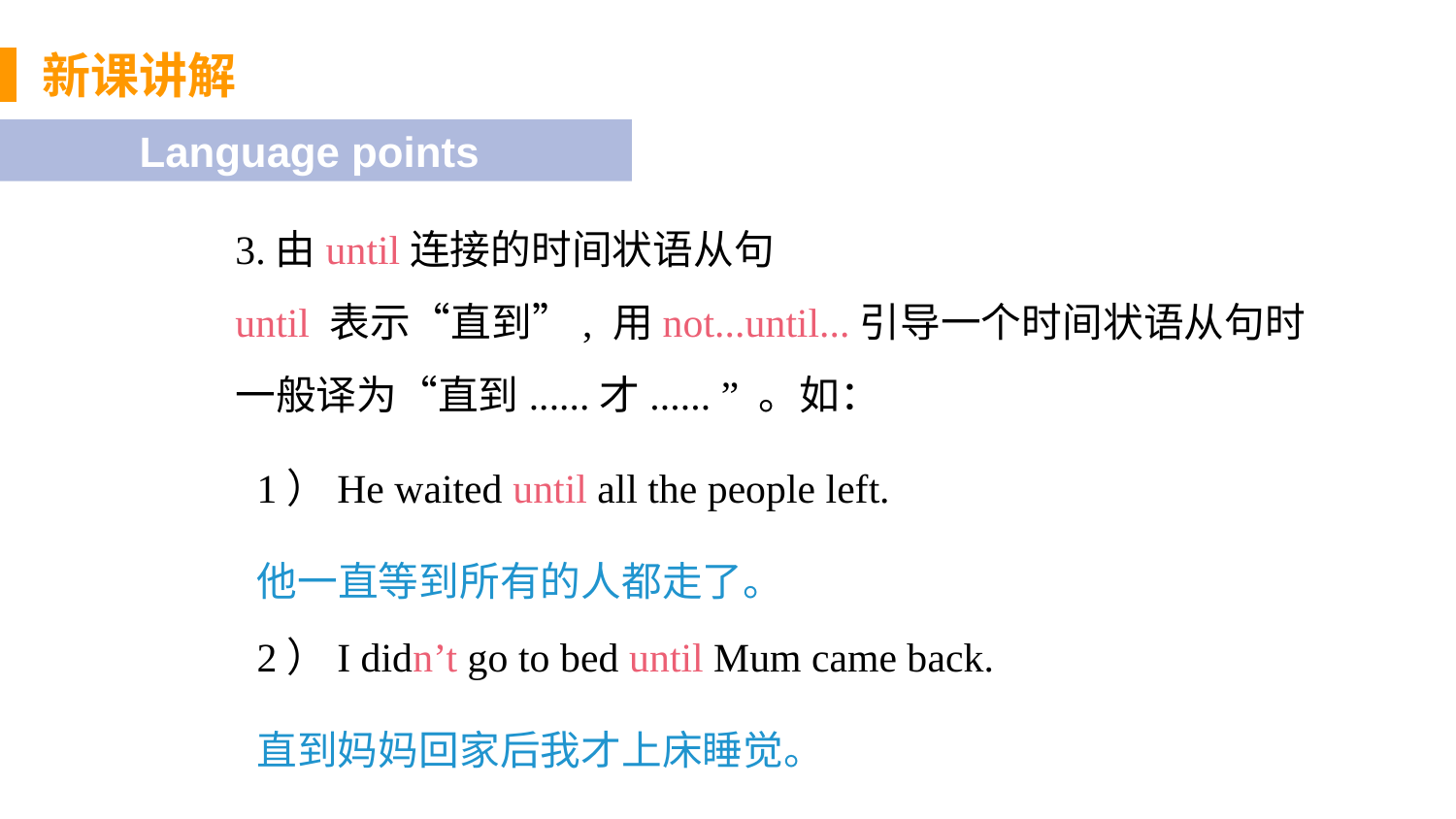

新课讲解

Language points
3.由until连接的时间状语从句
until 表示“直到”, 用not...until...引导一个时间状语从句时一般译为“直到......才...... ” 。如：
1）He waited until all the people left.
他一直等到所有的人都走了。
2）I didn’t go to bed until Mum came back.
直到妈妈回家后我才上床睡觉。